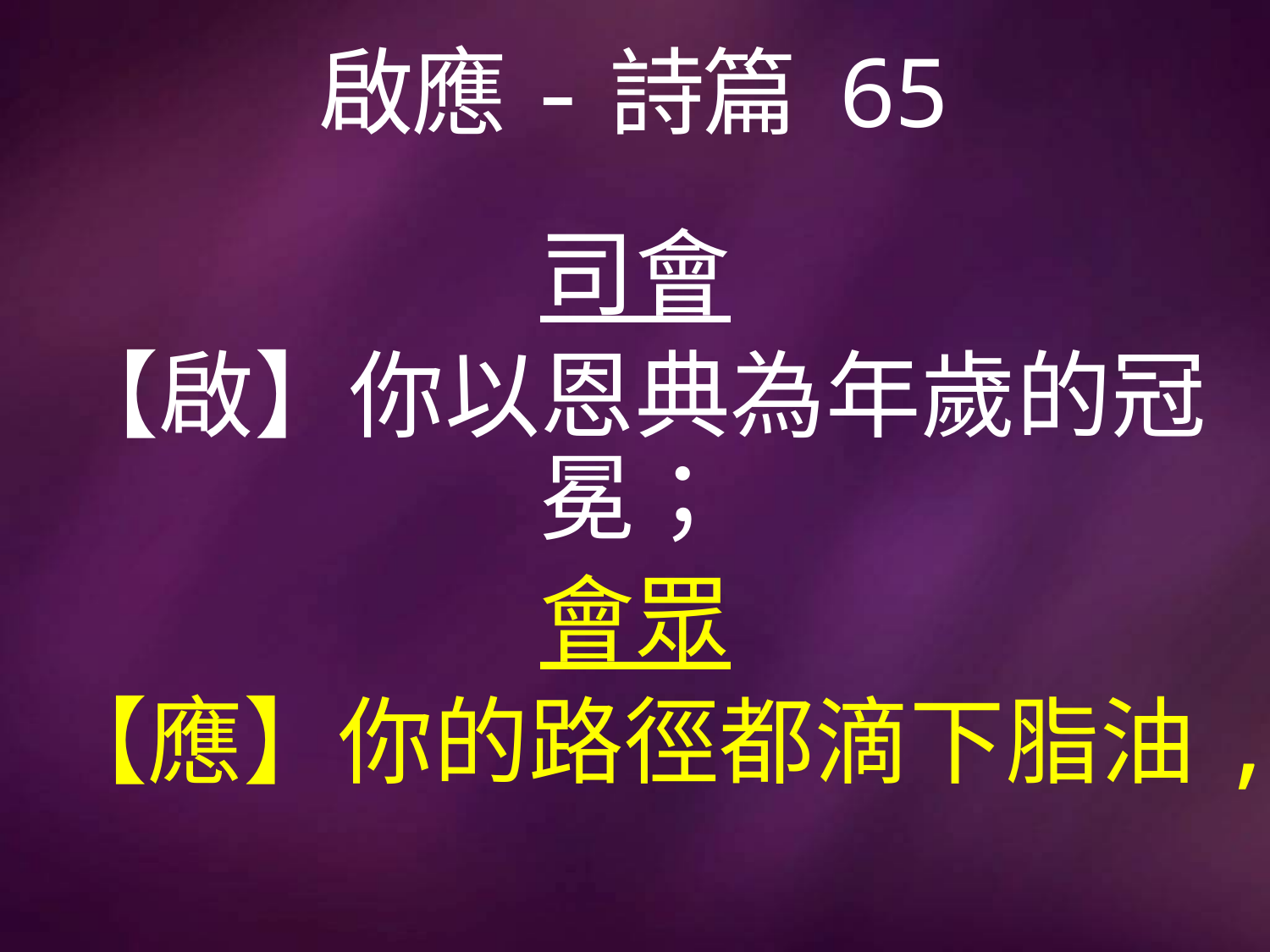

# 啟應-詩篇 65
司會
【啟】你以恩典為年歲的冠冕；
會眾
【應】你的路徑都滴下脂油,